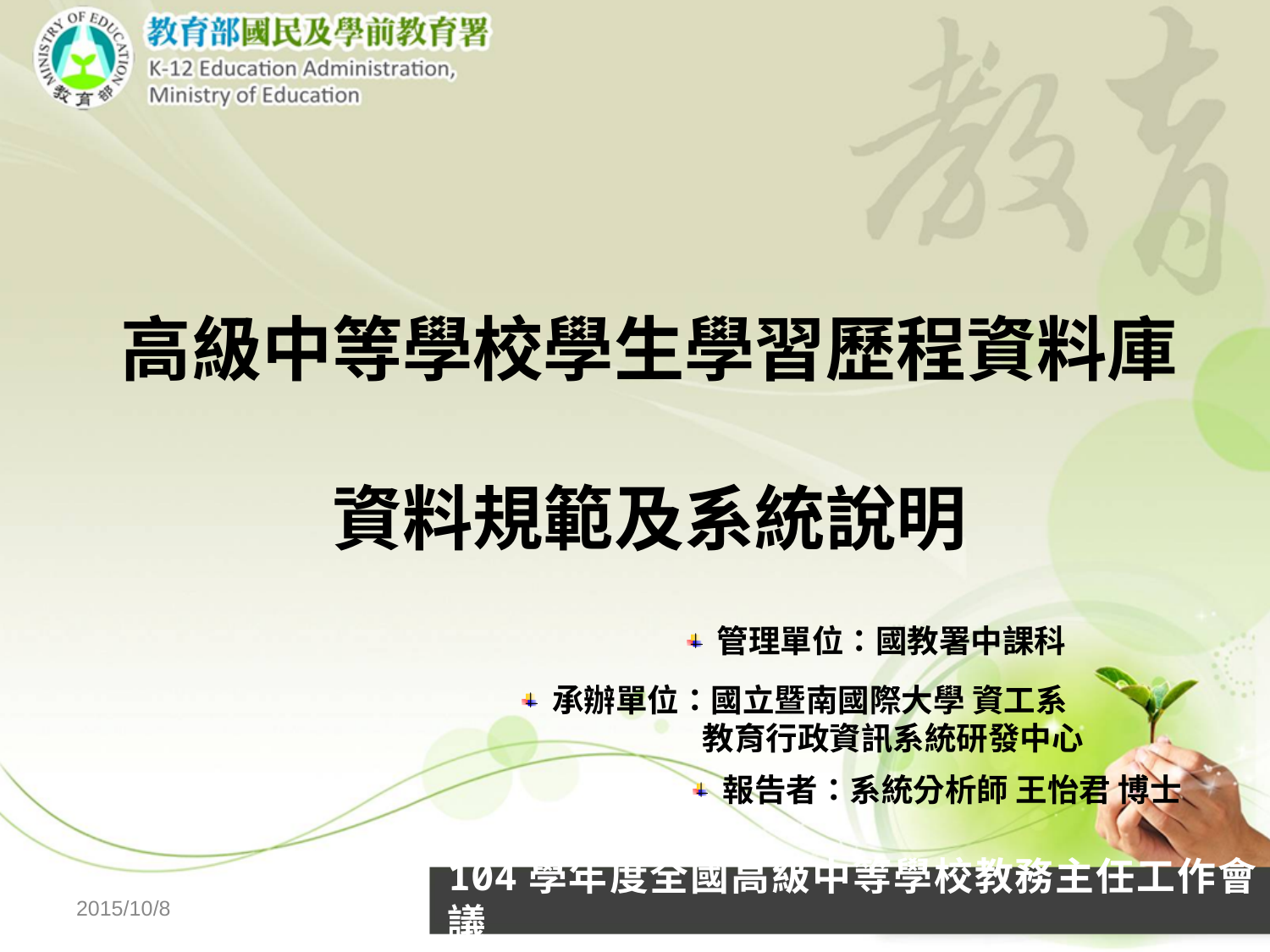

高級中等學校學生學習歷程資料庫
資料規範及系統說明
管理單位：國教署中課科
承辦單位：國立暨南國際大學 資工系
	 教育行政資訊系統研發中心
報告者：系統分析師 王怡君 博士
104學年度全國高級中等學校教務主任工作會議
2015/10/8
北區校長會議-1030819
1